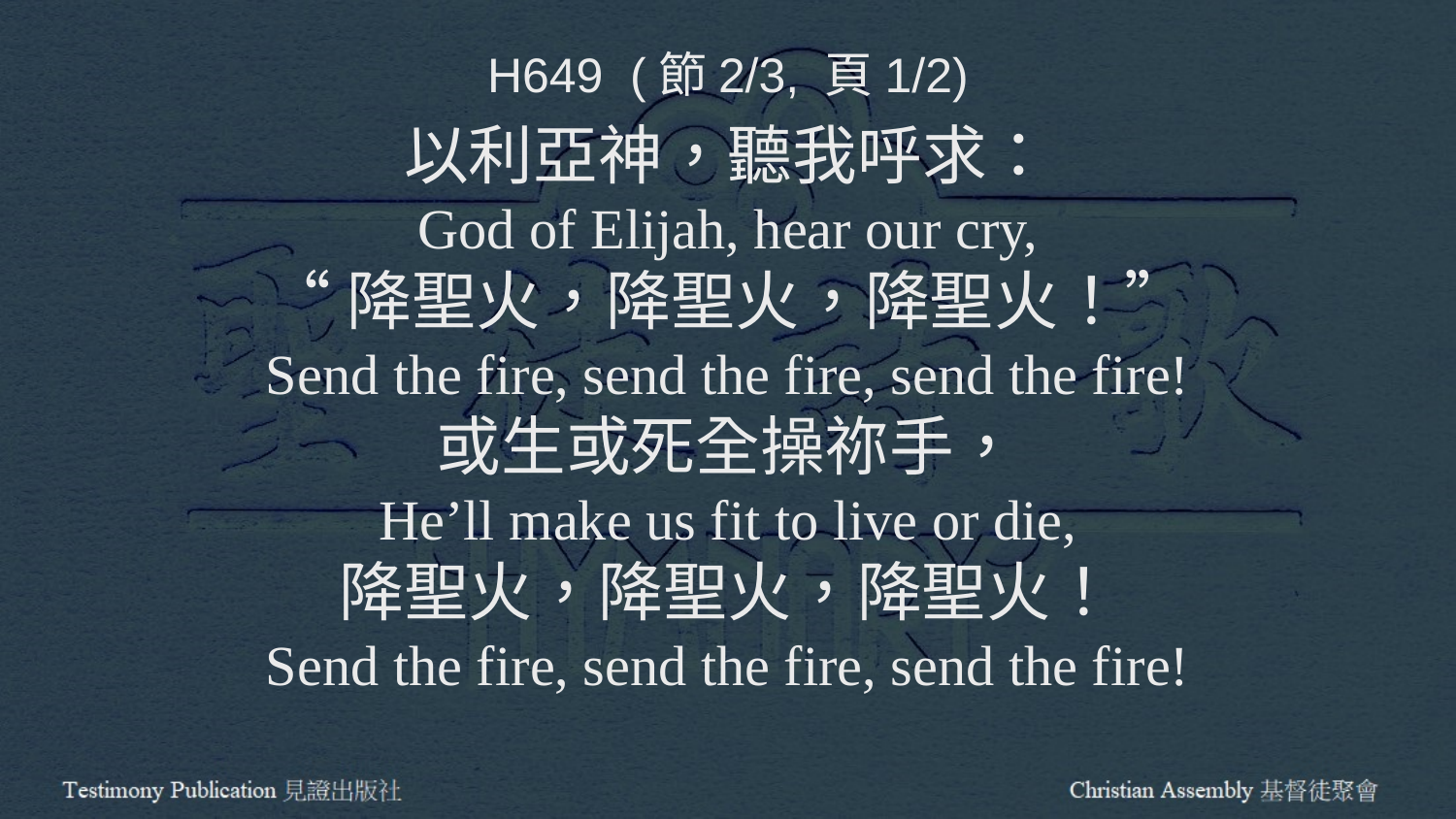

H649  (節2/3, 頁1/2)
以利亞神，聽我呼求：
God of Elijah, hear our cry,
“降聖火，降聖火，降聖火！”
Send the fire, send the fire, send the fire!
或生或死全操祢手，
He’ll make us fit to live or die,
降聖火，降聖火，降聖火！
Send the fire, send the fire, send the fire!